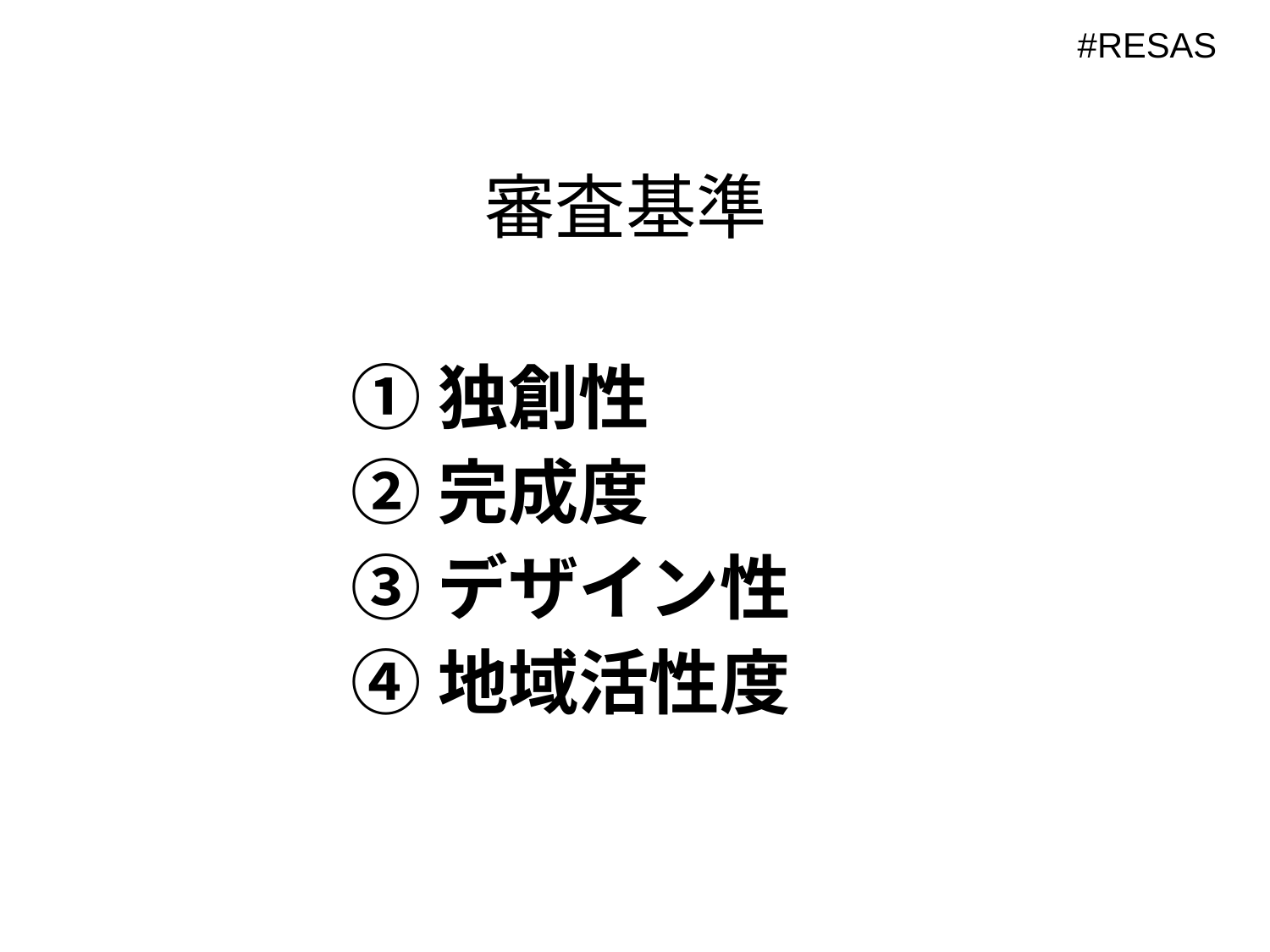

審査基準

　　　　  ① 独創性
　　　　  ② 完成度
　　　  　③ デザイン性
　　　　  ④ 地域活性度